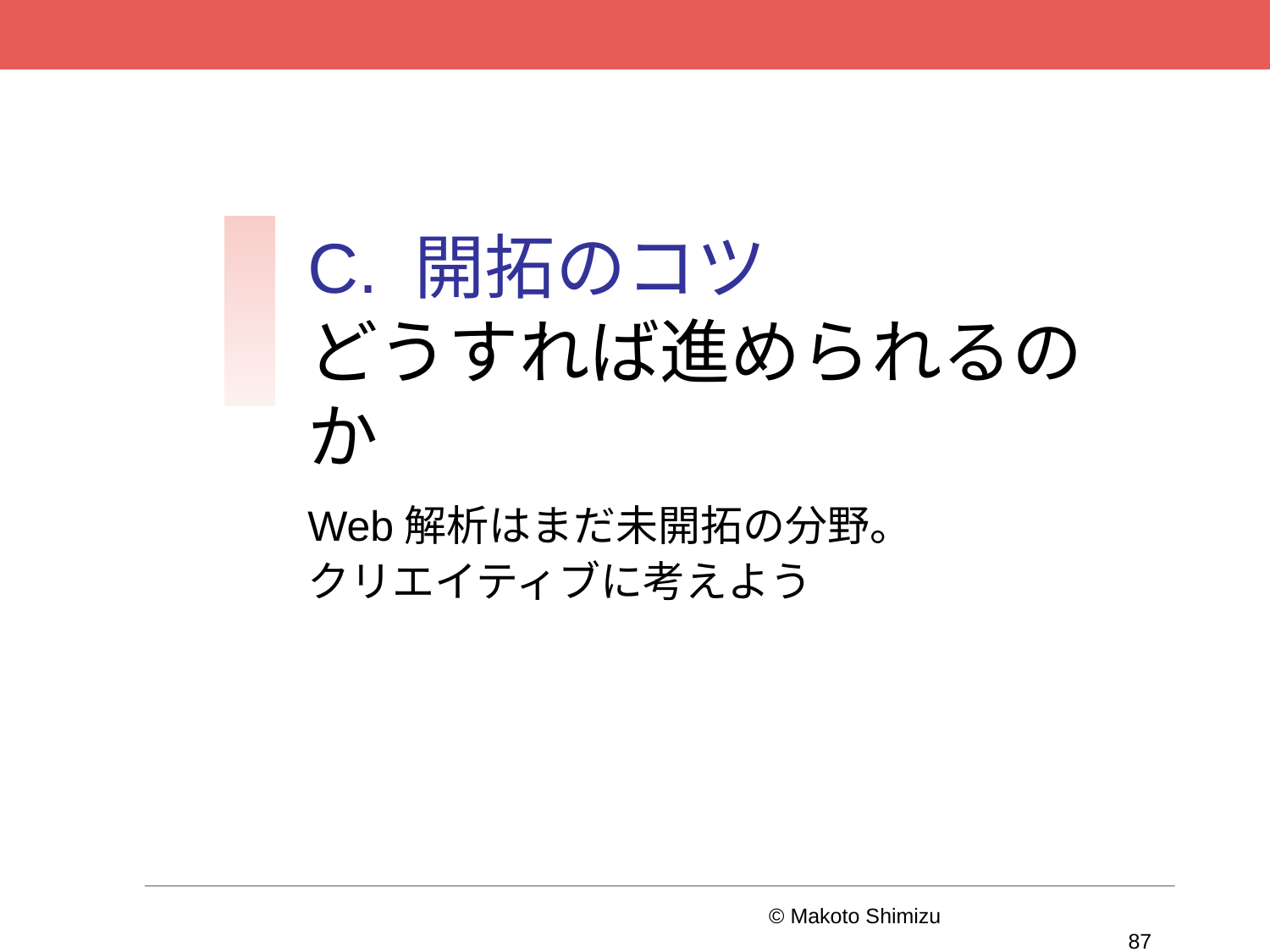

# C. 開拓のコツ どうすれば進められるのか
Web解析はまだ未開拓の分野。
クリエイティブに考えよう
© Makoto Shimizu	87